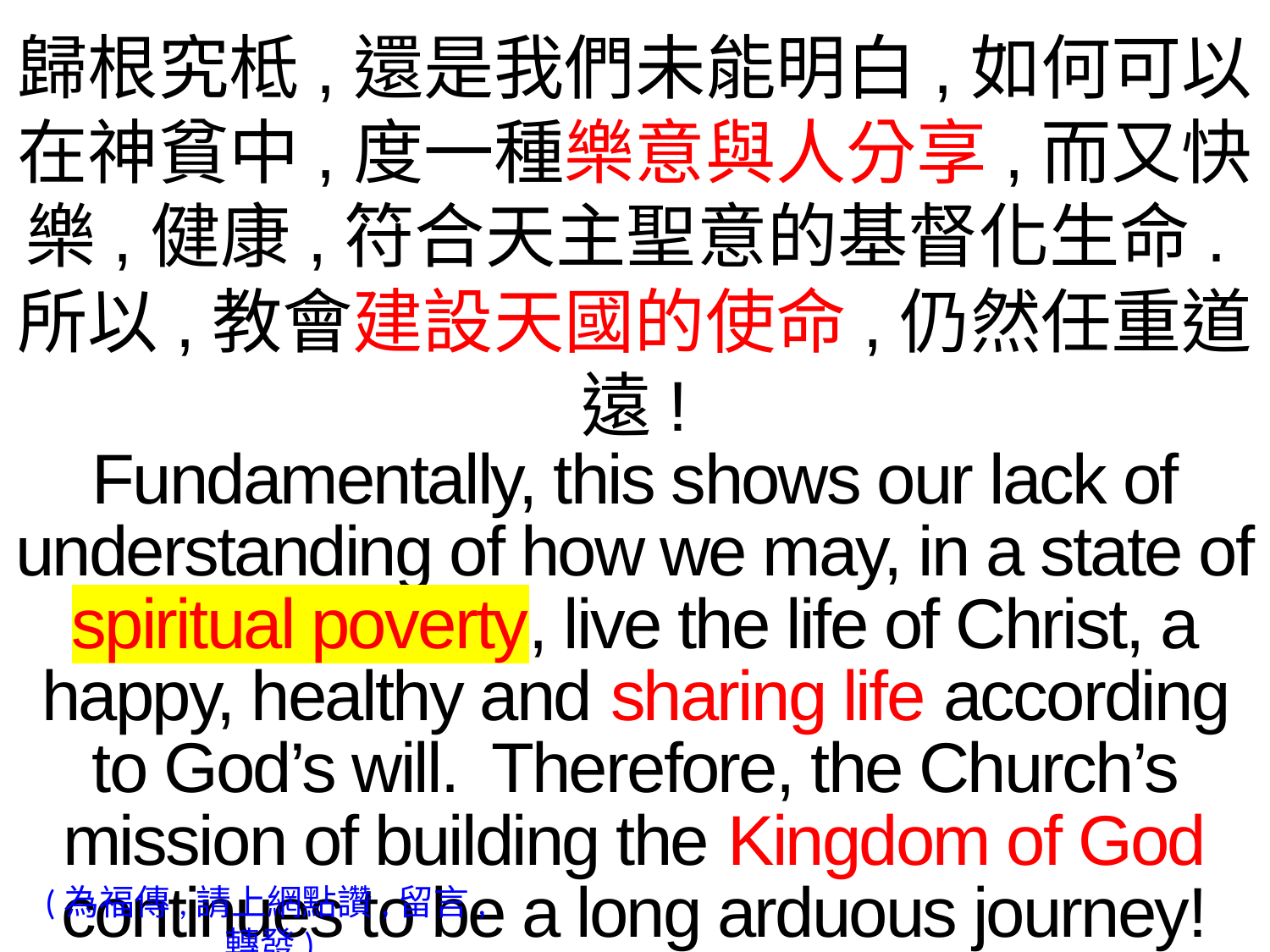

歸根究柢,還是我們未能明白,如何可以在神貧中,度一種樂意與人分享,而又快樂,健康,符合天主聖意的基督化生命.所以,教會建設天國的使命,仍然任重道遠!
Fundamentally, this shows our lack of understanding of how we may, in a state of spiritual poverty, live the life of Christ, a happy, healthy and sharing life according to God’s will.  Therefore, the Church’s mission of building the Kingdom of God continues to be a long arduous journey!
(為福傳,請上網點讚,留言,轉發)